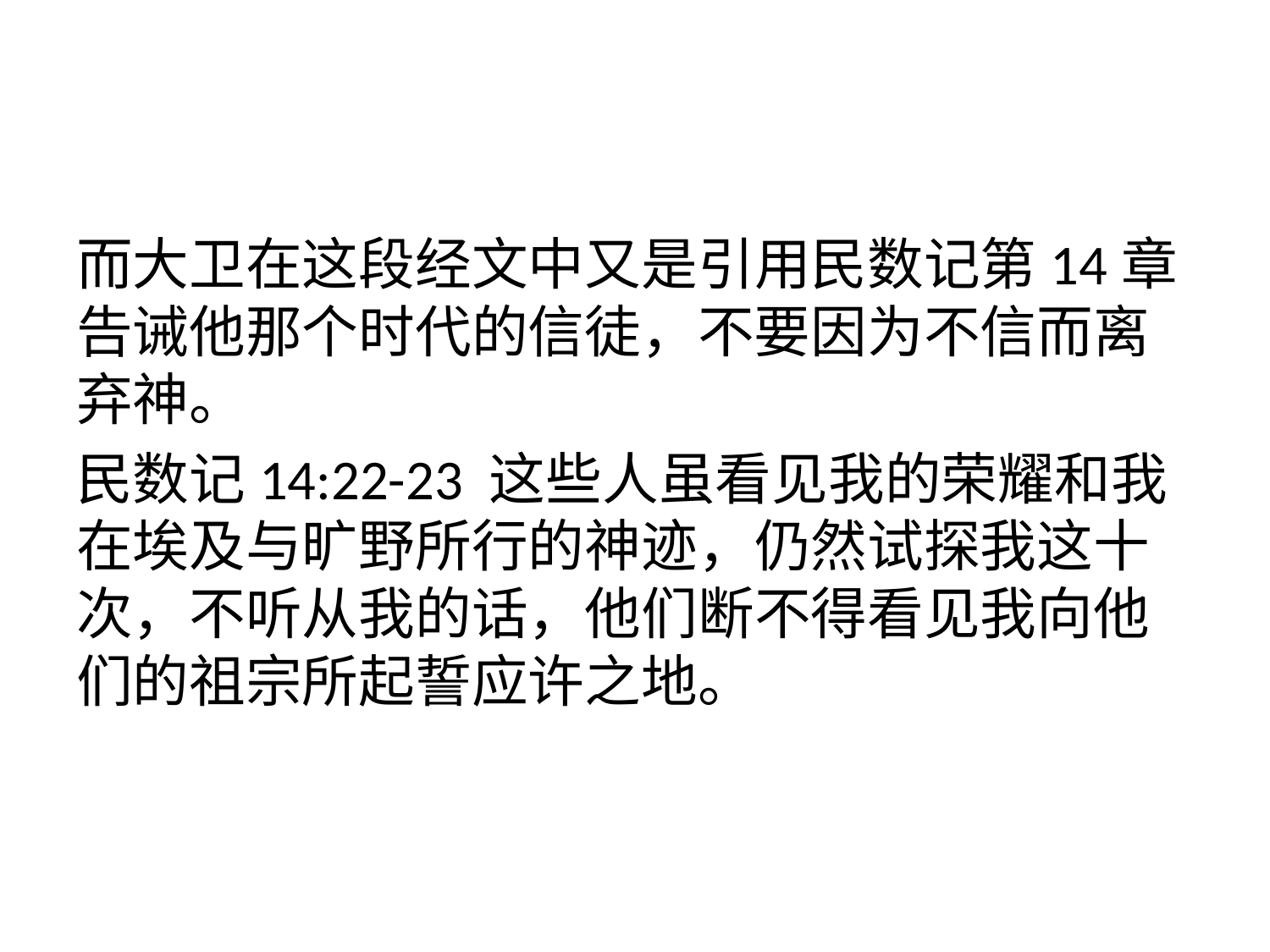

#
而大卫在这段经文中又是引用民数记第14章告诫他那个时代的信徒，不要因为不信而离弃神。
民数记14:22-23 这些人虽看见我的荣耀和我在埃及与旷野所行的神迹，仍然试探我这十次，不听从我的话，他们断不得看见我向他们的祖宗所起誓应许之地。